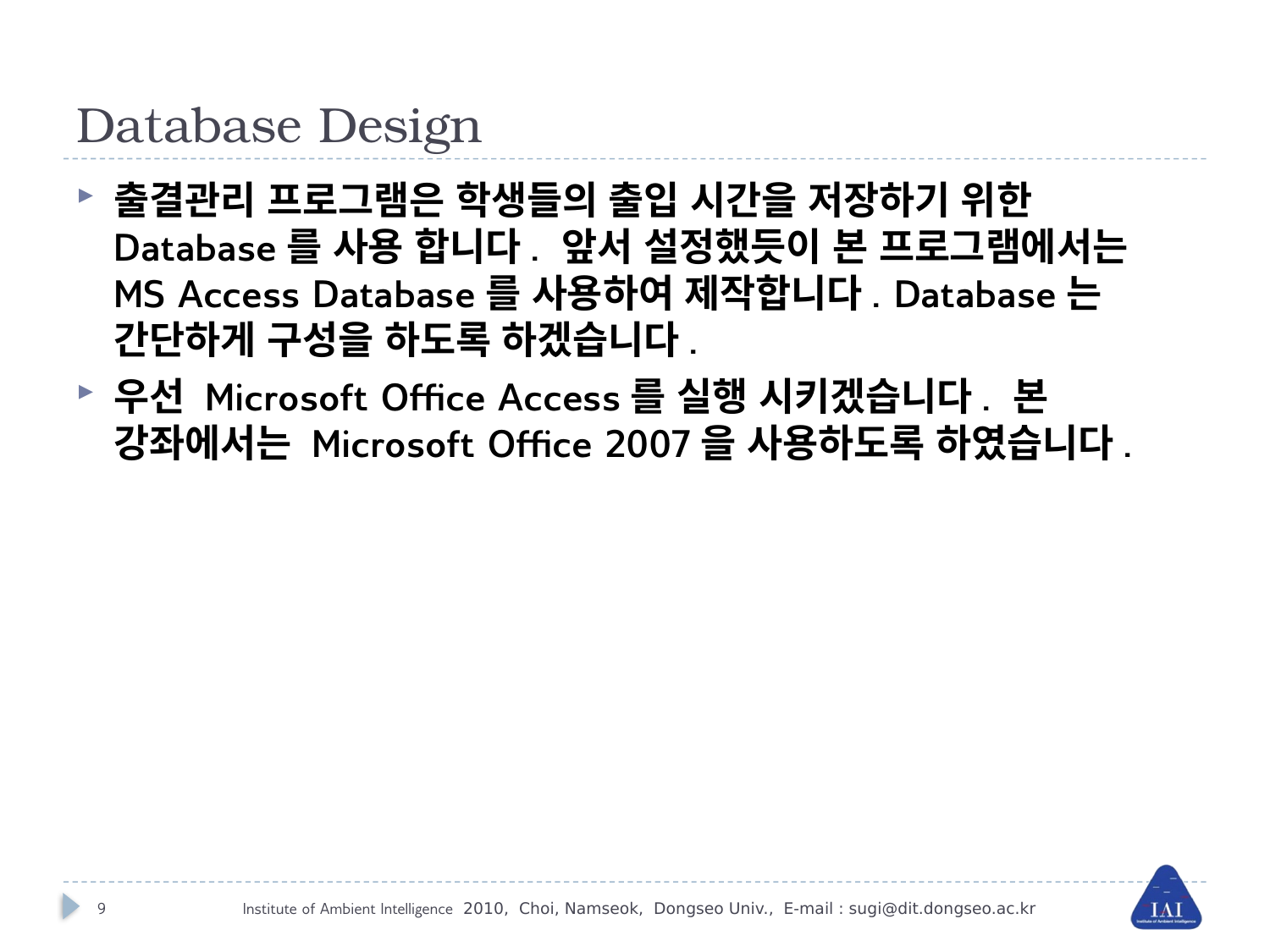

# Database Design
출결관리 프로그램은 학생들의 출입 시간을 저장하기 위한 Database를 사용 합니다. 앞서 설정했듯이 본 프로그램에서는 MS Access Database를 사용하여 제작합니다. Database는 간단하게 구성을 하도록 하겠습니다.
우선 Microsoft Office Access를 실행 시키겠습니다. 본 강좌에서는 Microsoft Office 2007을 사용하도록 하였습니다.